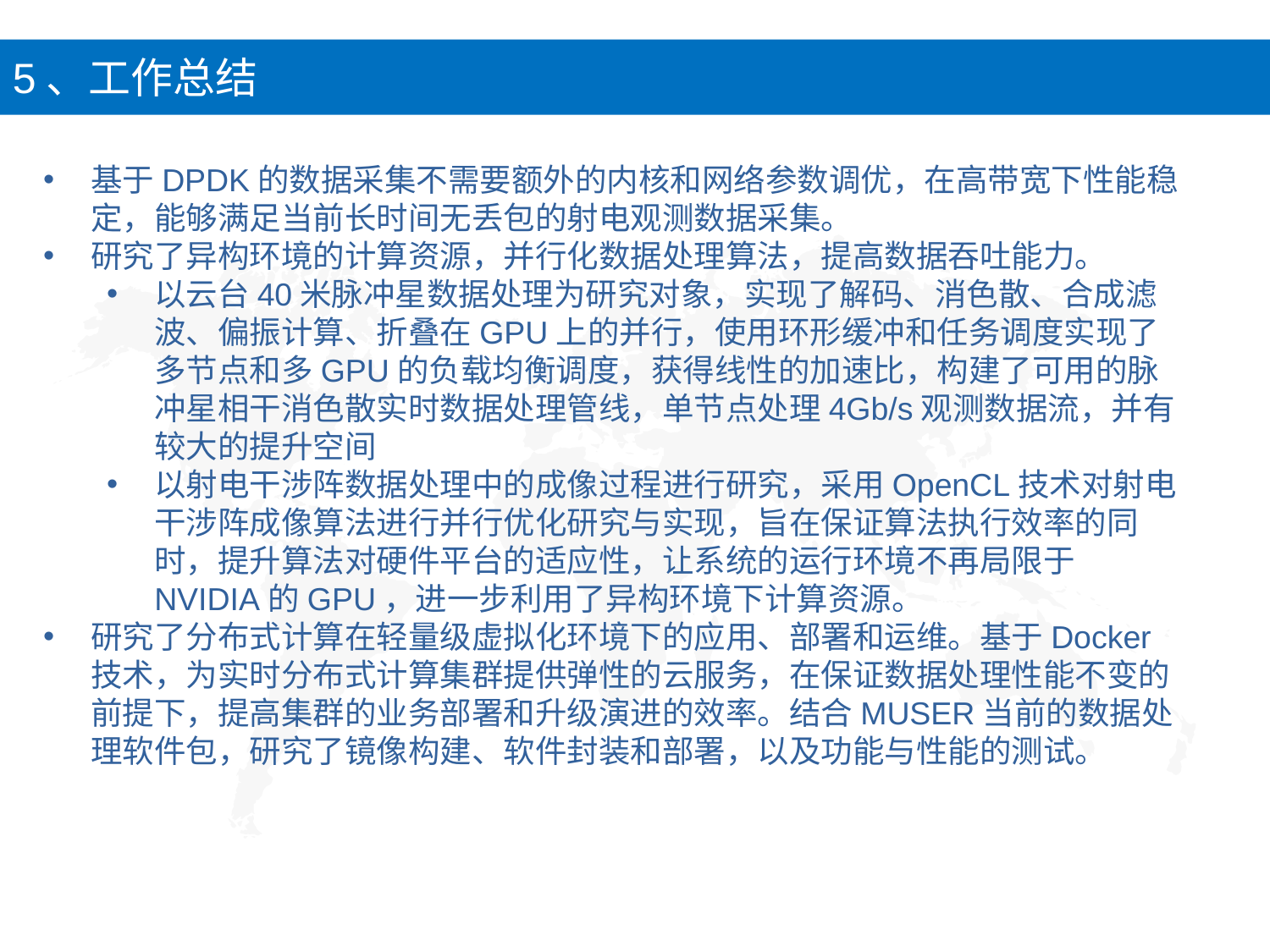

5、工作总结

基于DPDK的数据采集不需要额外的内核和网络参数调优，在高带宽下性能稳定，能够满足当前长时间无丢包的射电观测数据采集。
研究了异构环境的计算资源，并行化数据处理算法，提高数据吞吐能力。
以云台40米脉冲星数据处理为研究对象，实现了解码、消色散、合成滤波、偏振计算、折叠在GPU上的并行，使用环形缓冲和任务调度实现了多节点和多GPU的负载均衡调度，获得线性的加速比，构建了可用的脉冲星相干消色散实时数据处理管线，单节点处理4Gb/s观测数据流，并有较大的提升空间
以射电干涉阵数据处理中的成像过程进行研究，采用OpenCL技术对射电干涉阵成像算法进行并行优化研究与实现，旨在保证算法执行效率的同时，提升算法对硬件平台的适应性，让系统的运行环境不再局限于NVIDIA的GPU，进一步利用了异构环境下计算资源。
研究了分布式计算在轻量级虚拟化环境下的应用、部署和运维。基于Docker技术，为实时分布式计算集群提供弹性的云服务，在保证数据处理性能不变的前提下，提高集群的业务部署和升级演进的效率。结合MUSER当前的数据处理软件包，研究了镜像构建、软件封装和部署，以及功能与性能的测试。